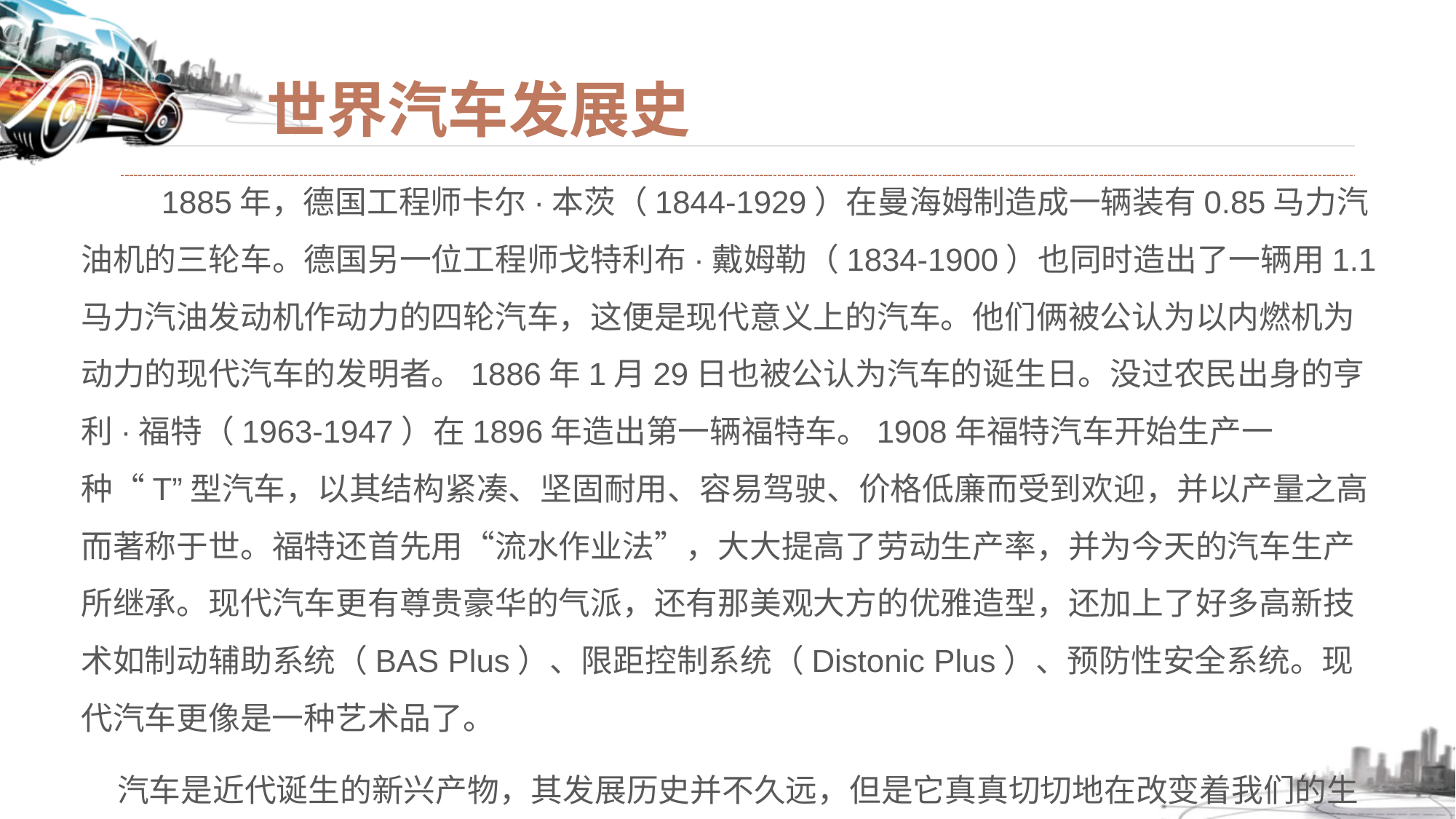

# 世界汽车发展史
         1885年，德国工程师卡尔·本茨（1844-1929）在曼海姆制造成一辆装有0.85马力汽油机的三轮车。德国另一位工程师戈特利布·戴姆勒（1834-1900）也同时造出了一辆用1.1马力汽油发动机作动力的四轮汽车，这便是现代意义上的汽车。他们俩被公认为以内燃机为动力的现代汽车的发明者。1886年1月29日也被公认为汽车的诞生日。没过农民出身的亨利·福特（1963-1947）在1896年造出第一辆福特车。1908年福特汽车开始生产一种“T”型汽车，以其结构紧凑、坚固耐用、容易驾驶、价格低廉而受到欢迎，并以产量之高而著称于世。福特还首先用“流水作业法”，大大提高了劳动生产率，并为今天的汽车生产所继承。现代汽车更有尊贵豪华的气派，还有那美观大方的优雅造型，还加上了好多高新技术如制动辅助系统（BAS Plus）、限距控制系统（Distonic Plus）、预防性安全系统。现代汽车更像是一种艺术品了。
    汽车是近代诞生的新兴产物，其发展历史并不久远，但是它真真切切地在改变着我们的生活。